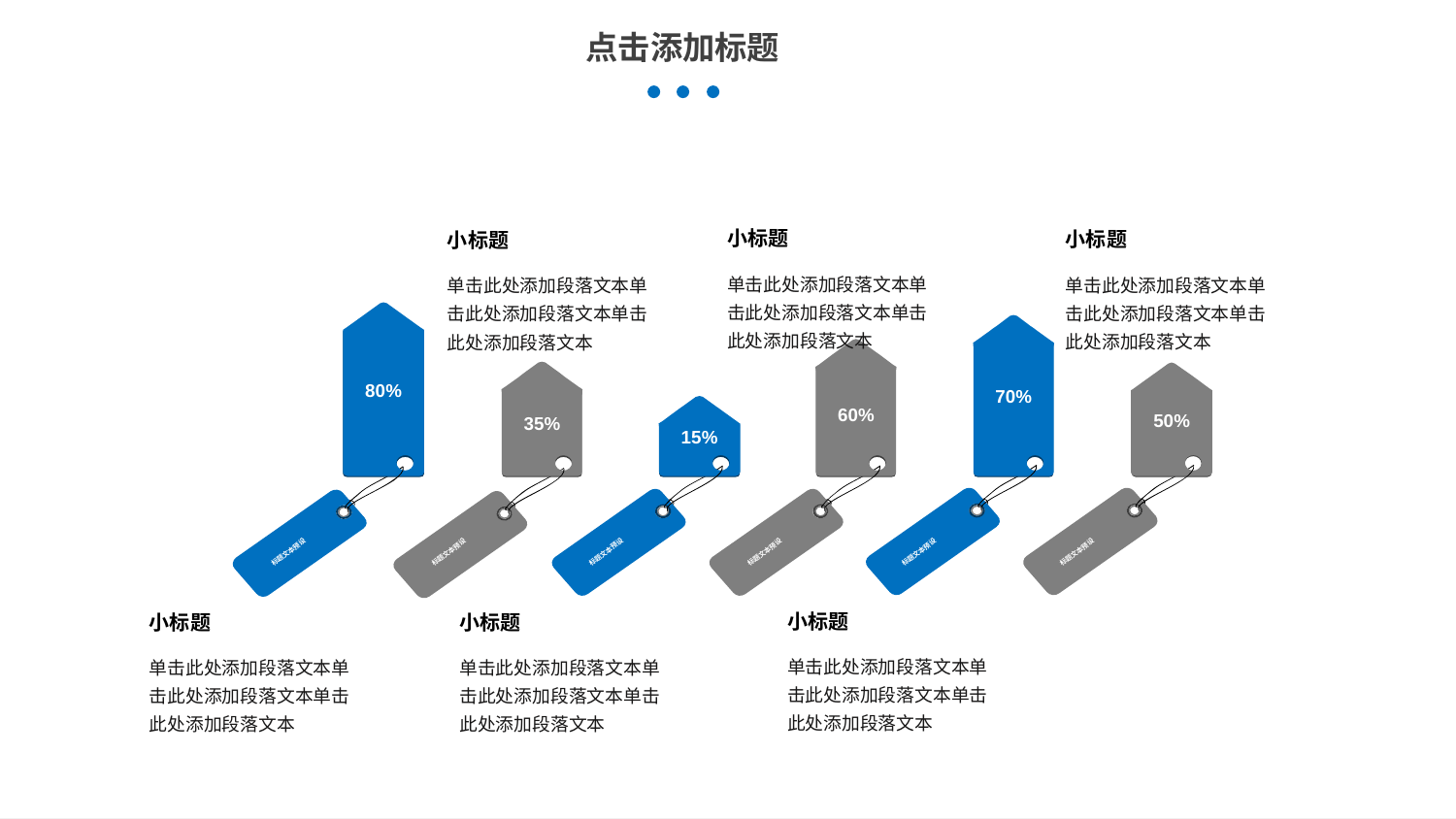

点击添加标题

小标题
小标题
小标题
单击此处添加段落文本单击此处添加段落文本单击此处添加段落文本
单击此处添加段落文本单击此处添加段落文本单击此处添加段落文本
单击此处添加段落文本单击此处添加段落文本单击此处添加段落文本

80%
70%
60%
50%

35%
15%

标题文本预设
标题文本预设
标题文本预设
标题文本预设
标题文本预设
标题文本预设
小标题
小标题
小标题
单击此处添加段落文本单击此处添加段落文本单击此处添加段落文本
单击此处添加段落文本单击此处添加段落文本单击此处添加段落文本
单击此处添加段落文本单击此处添加段落文本单击此处添加段落文本